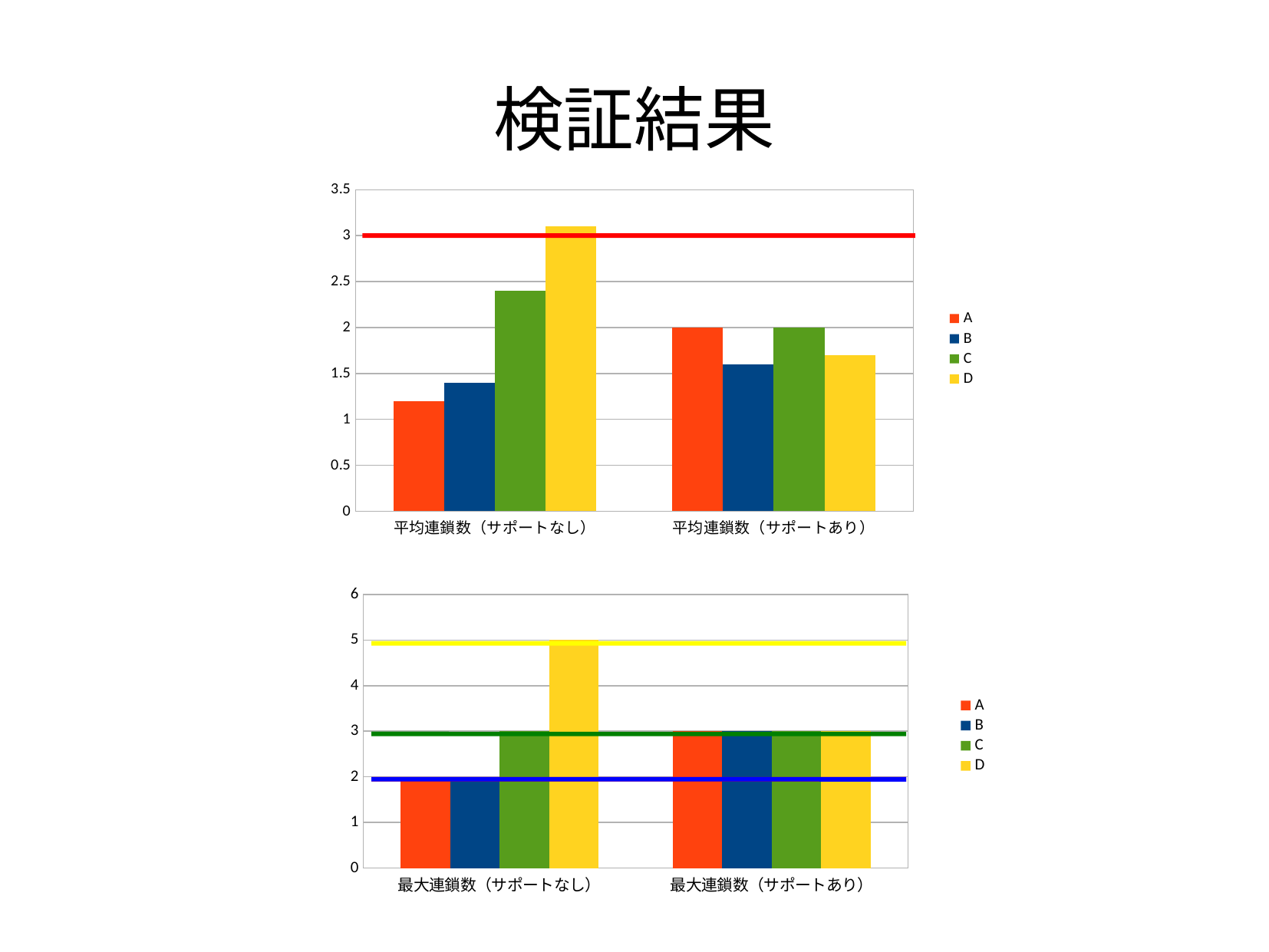

検証結果

### Chart

| Category |  |  |  |  |
|---|---|---|---|---|
| 平均連鎖数（サポートなし） | 1.2 | 1.4 | 2.4 | 3.1 |
| 平均連鎖数（サポートあり） | 2.0 | 1.6 | 2.0 | 1.7000000000000002 |

### Chart

| Category |  |  |  |  |
|---|---|---|---|---|
| 最大連鎖数（サポートなし） | 2.0 | 2.0 | 3.0 | 5.0 |
| 最大連鎖数（サポートあり） | 3.0 | 3.0 | 3.0 | 3.0 |